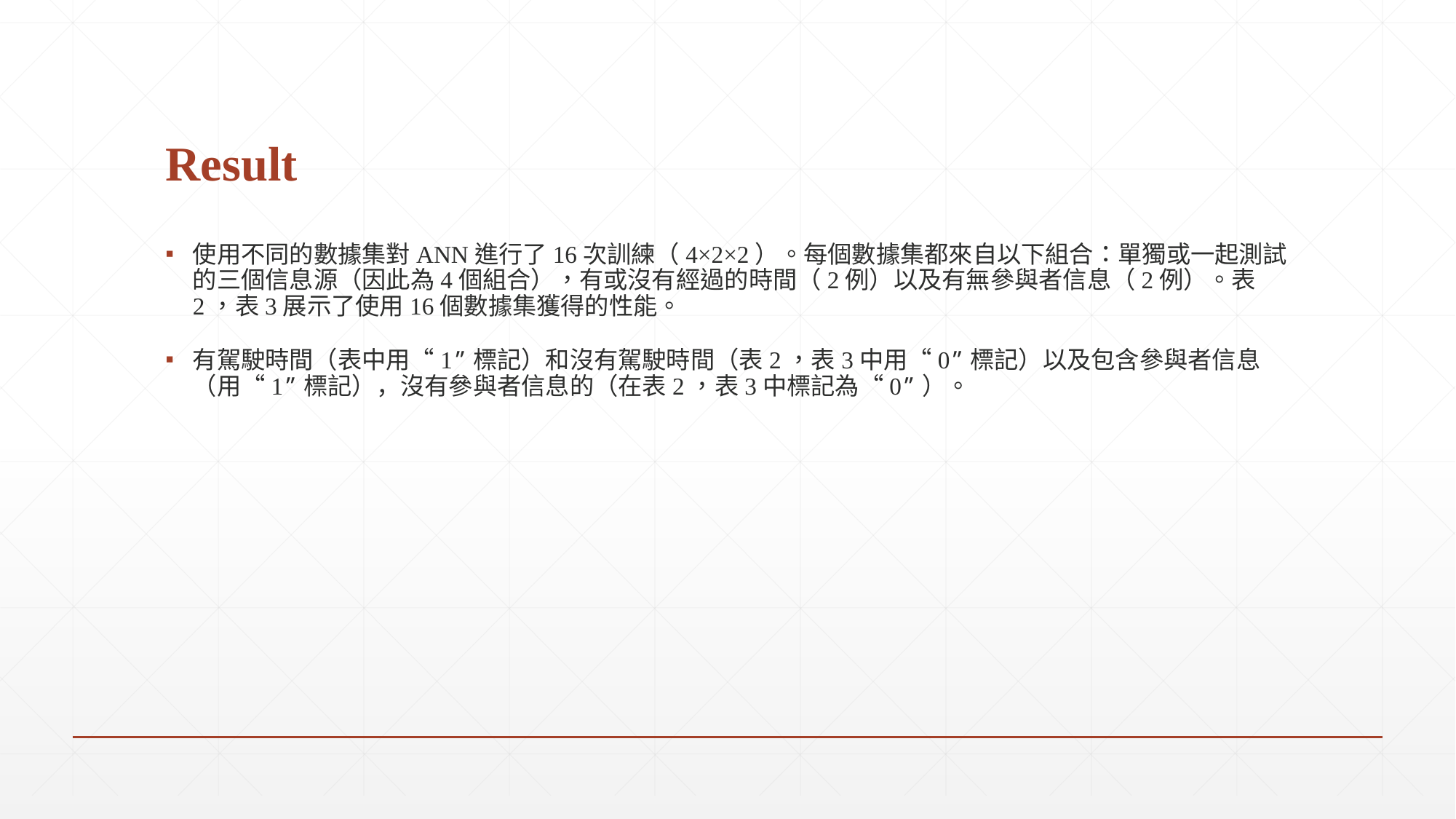

# Result
使用不同的數據集對ANN進行了16次訓練（4×2×2）。每個數據集都來自以下組合：單獨或一起測試的三個信息源（因此為4個組合），有或沒有經過的時間（2例）以及有無參與者信息（2例）。表2，表3展示了使用16個數據集獲得的性能。
有駕駛時間（表中用“1”標記）和沒有駕駛時間（表2，表3中用“0”標記）以及包含參與者信息（用“1”標記），沒有參與者信息的（在表2，表3中標記為“0”）。